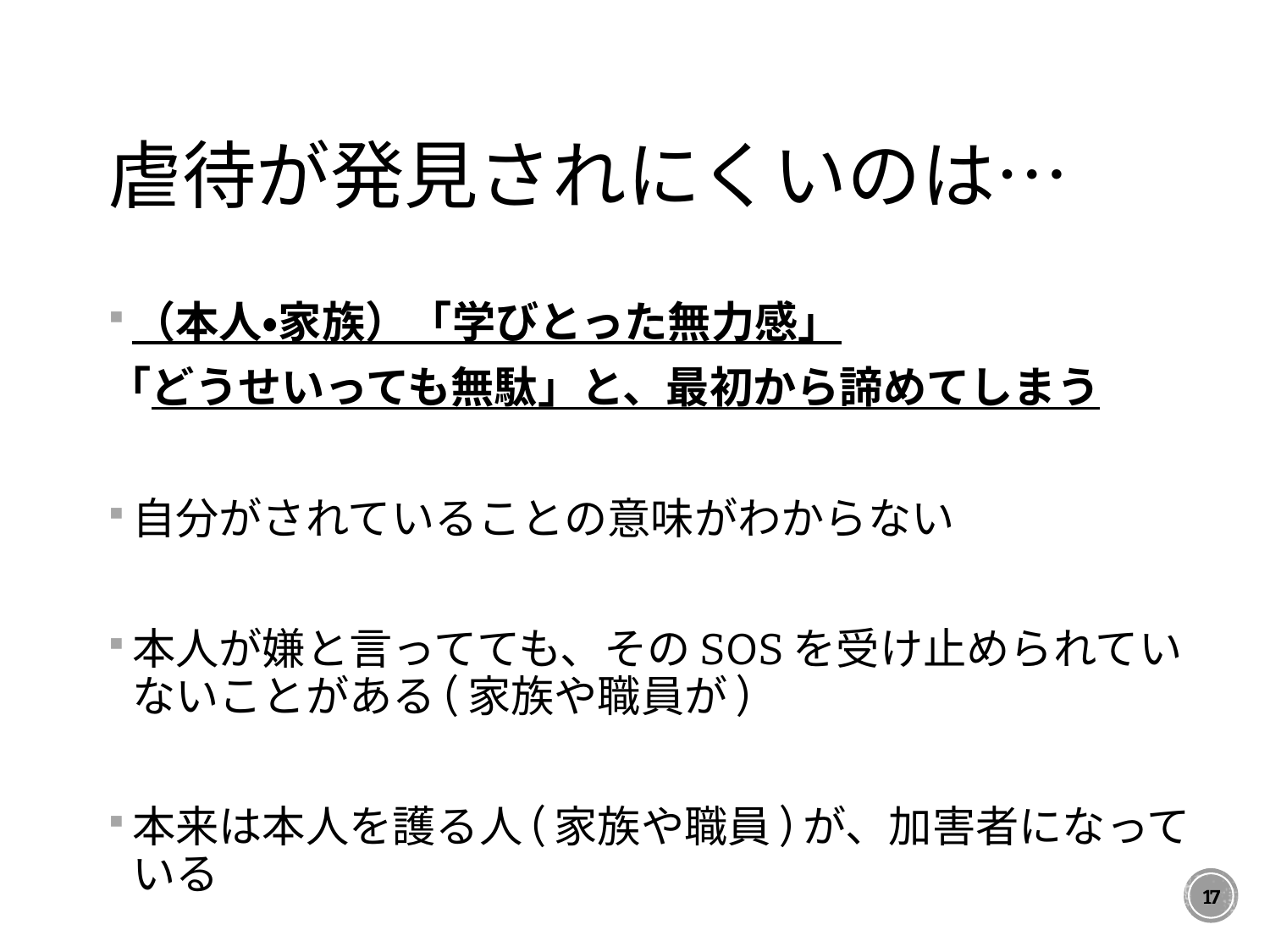

# 虐待が発見されにくいのは…
（本人・家族）「学びとった無力感」
「どうせいっても無駄」と、最初から諦めてしまう

自分がされていることの意味がわからない

本人が嫌と言ってても、そのSOSを受け止められていないことがある(家族や職員が)

本来は本人を護る人(家族や職員)が、加害者になっている
17